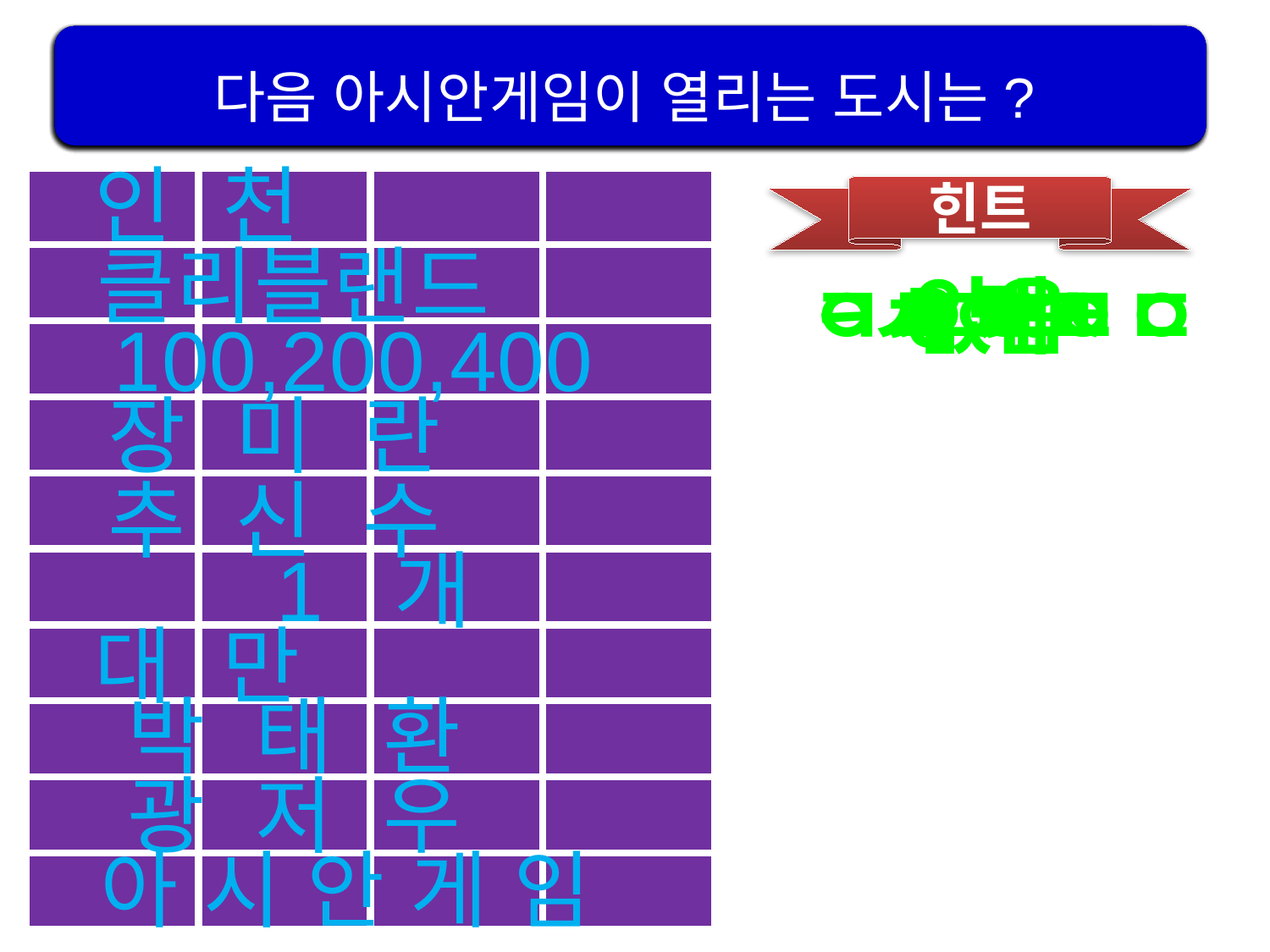

지금 중국에서 열리는 것은?

아시안게임이 열리는 도시는?

야구 결승전에서 경기한 나라는?

야구에서 딴 금메달은 모두 몇개?

야구 대표팀 메이저리그 선수는?

여자 역도에서 금메달을 딴 선수는?

박태환이 금메달을 딴 경기는?

추신수가 소속된 팀 이름은?

다음 아시안게임이 열리는 도시는?

수영 100미터에서 금메달을 딴 선수는?
인  천
|  |  |  |  |
| --- | --- | --- | --- |
|  |  |  |  |
|  |  |  |  |
|  |  |  |  |
|  |  |  |  |
|  |  |  |  |
|  |  |  |  |
|  |  |  |  |
|  |  |  |  |
|  |  |  |  |
힌트
클리블랜드
ㅇㅅㅇㄱㅇ
ㅋㄹㅂㄹㄷ
ㅅㅇㄱ
ㅊㅅㅅ
ㄱㅈㅇ
ㅈㅁㄹ
ㅇㅊ
없음
3개
ㄷㅁ
100,200,400
장  미  란
추  신  수
1  개
대  만
박  태  환
광  저  우
아 시 안 게 임